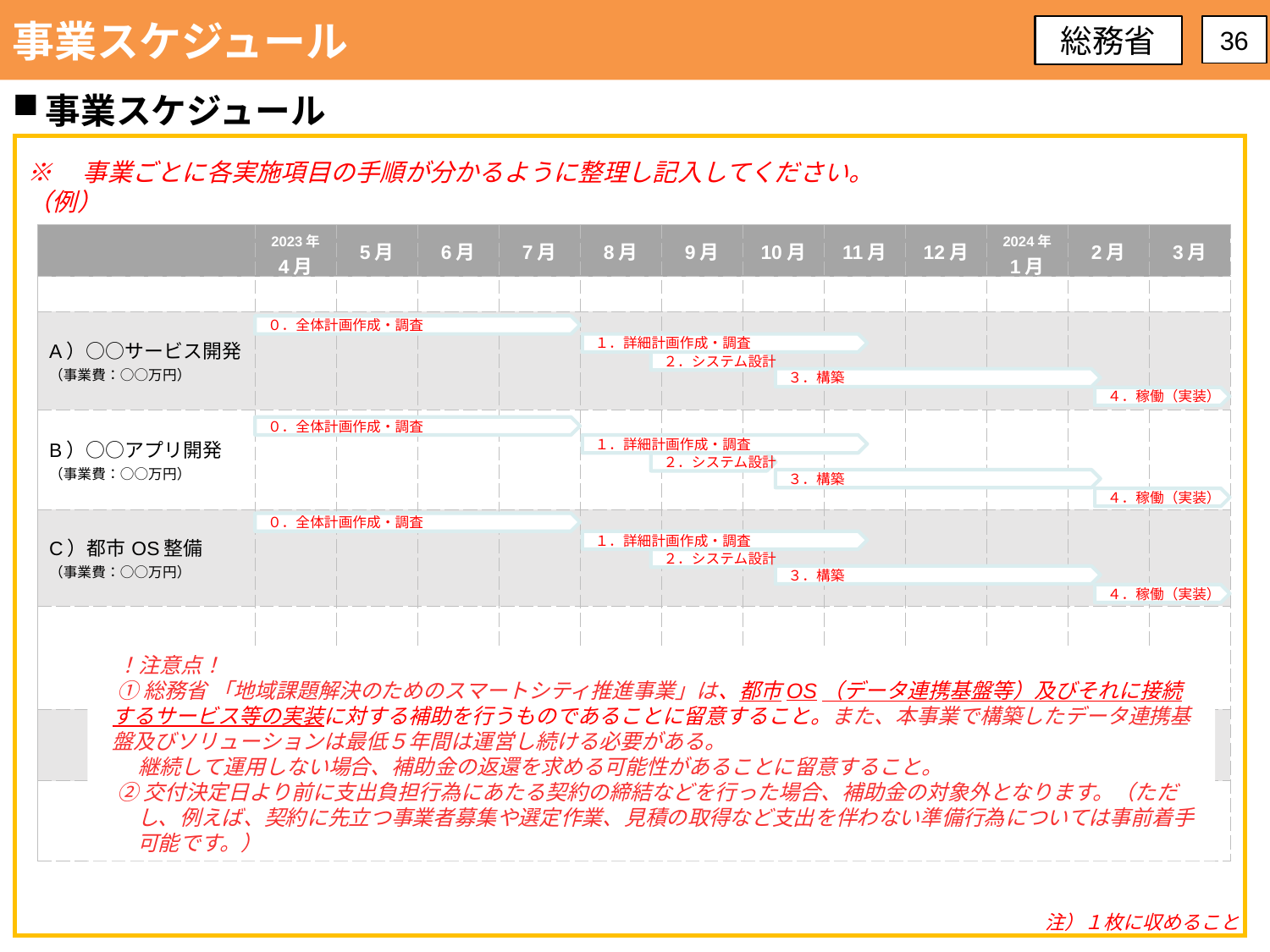

事業スケジュール
総務省
36
事業スケジュール

※　事業ごとに各実施項目の手順が分かるように整理し記入してください。
（例）
|  | 2023年 4月 | 5月 | 6月 | 7月 | 8月 | 9月 | 10月 | 11月 | 12月 | 2024年 1月 | 2月 | 3月 |
| --- | --- | --- | --- | --- | --- | --- | --- | --- | --- | --- | --- | --- |
|  |  |  |  |  |  |  |  |  |  |  |  |  |
| A）○○サービス開発 （事業費：○○万円） |  |  |  |  |  |  |  |  |  |  |  |  |
| B）○○アプリ開発 （事業費：○○万円） |  |  |  |  |  |  |  |  |  |  |  |  |
| C）都市OS整備 （事業費：○○万円） |  |  |  |  |  |  |  |  |  |  |  |  |
|  |  |  |  |  |  |  |  |  |  |  |  |  |
|  |  |  |  |  |  |  |  |  |  |  |  |  |
|  |  |  |  |  |  |  |  |  |  |  |  |  |
０．全体計画作成・調査
１．詳細計画作成・調査
２．システム設計
３．構築
４．稼働（実装）
０．全体計画作成・調査
１．詳細計画作成・調査
２．システム設計
３．構築
４．稼働（実装）
０．全体計画作成・調査
１．詳細計画作成・調査
２．システム設計
３．構築
４．稼働（実装）
！注意点！
①総務省 「地域課題解決のためのスマートシティ推進事業」は、都市OS（データ連携基盤等）及びそれに接続するサービス等の実装に対する補助を行うものであることに留意すること。また、本事業で構築したデータ連携基盤及びソリューションは最低５年間は運営し続ける必要がある。
　継続して運用しない場合、補助金の返還を求める可能性があることに留意すること。
②交付決定日より前に支出負担行為にあたる契約の締結などを行った場合、補助金の対象外となります。（ただし、例えば、契約に先立つ事業者募集や選定作業、見積の取得など支出を伴わない準備行為については事前着手可能です。）
注）１枚に収めること